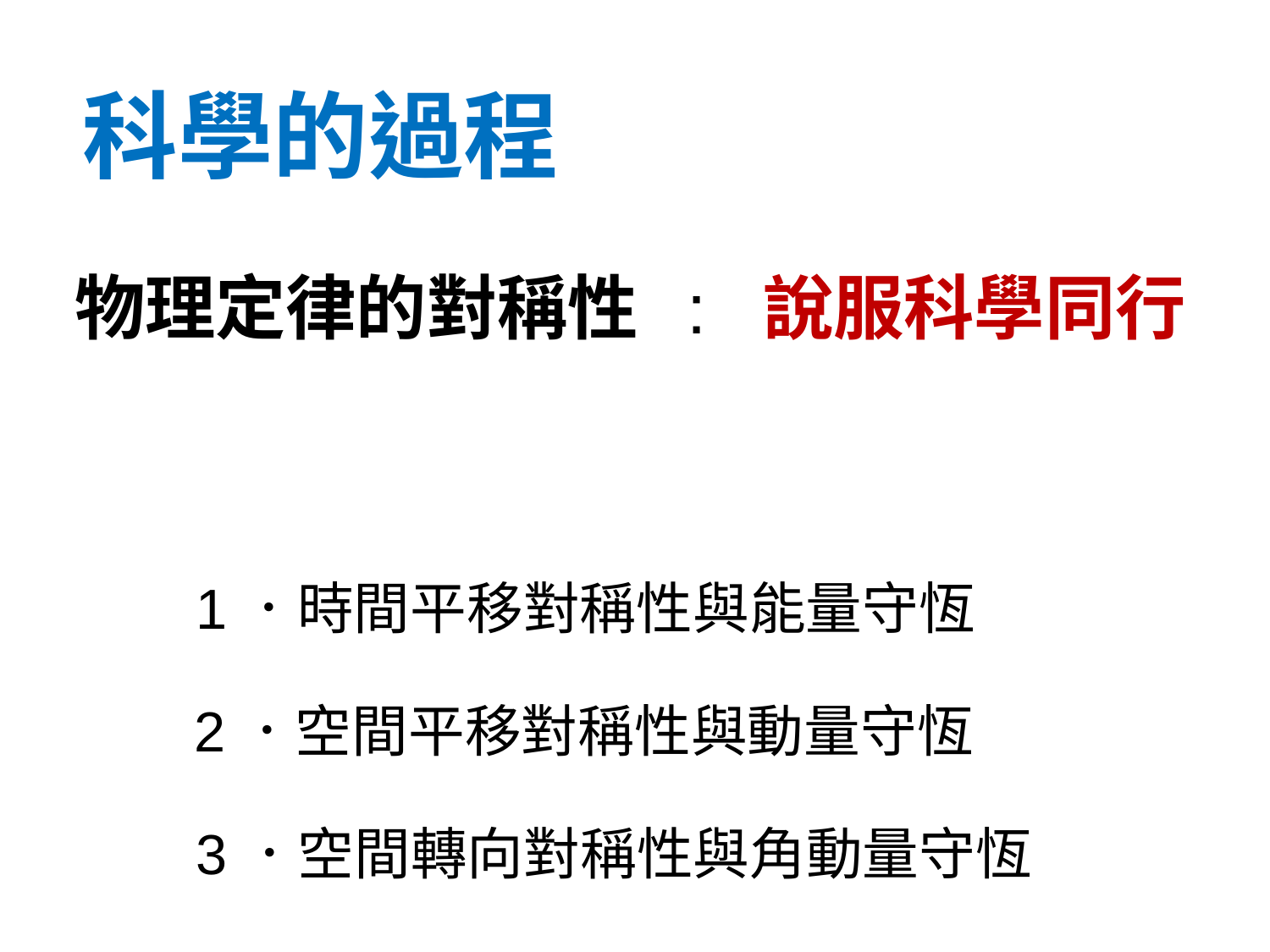

科學的過程
物理定律的對稱性  :  說服科學同行
1．時間平移對稱性與能量守恆
2．空間平移對稱性與動量守恆
3．空間轉向對稱性與角動量守恆